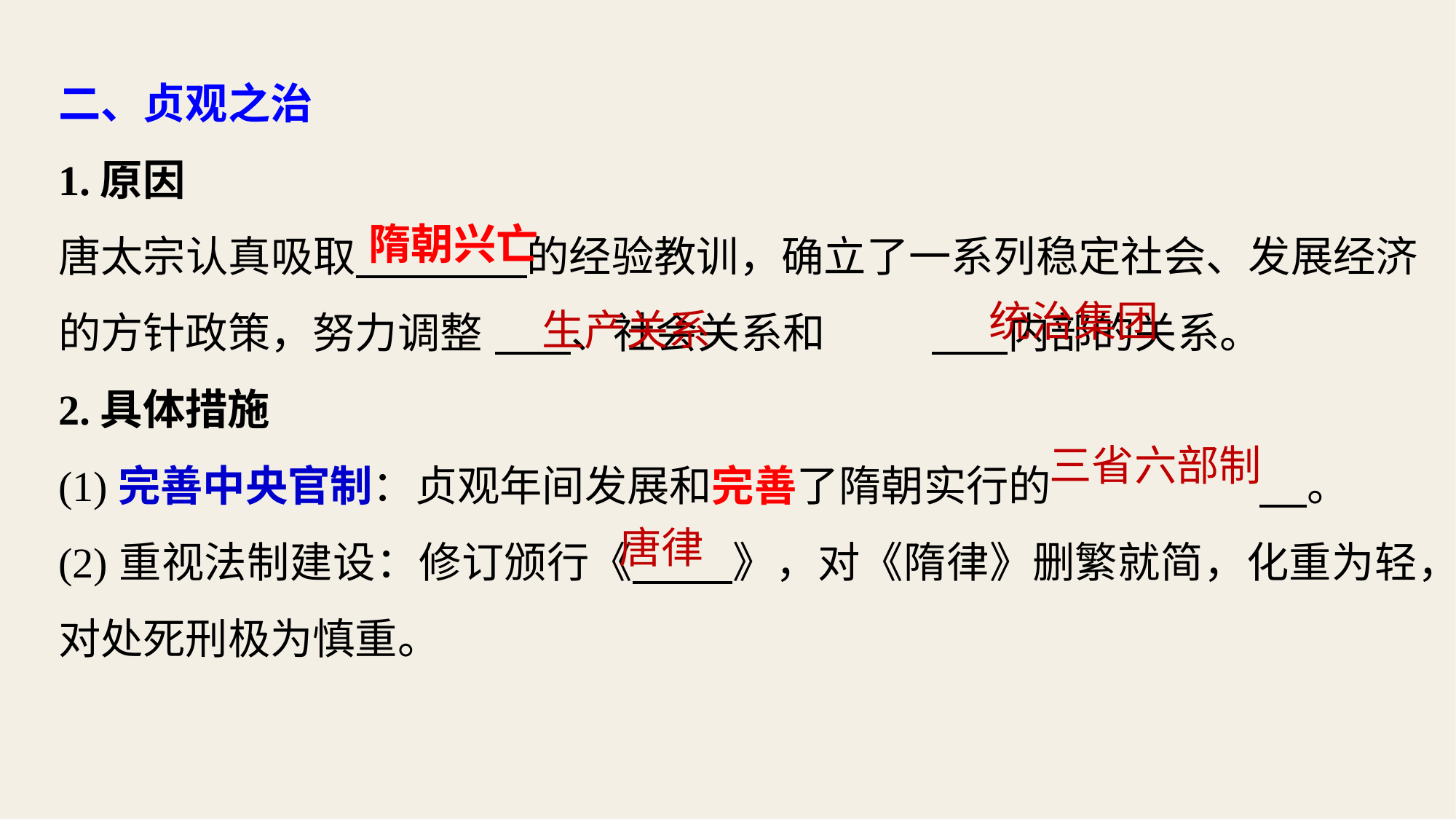

二、贞观之治
1.原因
唐太宗认真吸取                  的经验教训，确立了一系列稳定社会、发展经济的方针政策，努力调整	        、社会关系和	        内部的关系。
2.具体措施
(1)完善中央官制：贞观年间发展和完善了隋朝实行的		     。
(2)重视法制建设：修订颁行《          》，对《隋律》删繁就简，化重为轻，对处死刑极为慎重。
隋朝兴亡
统治集团
生产关系
三省六部制
唐律